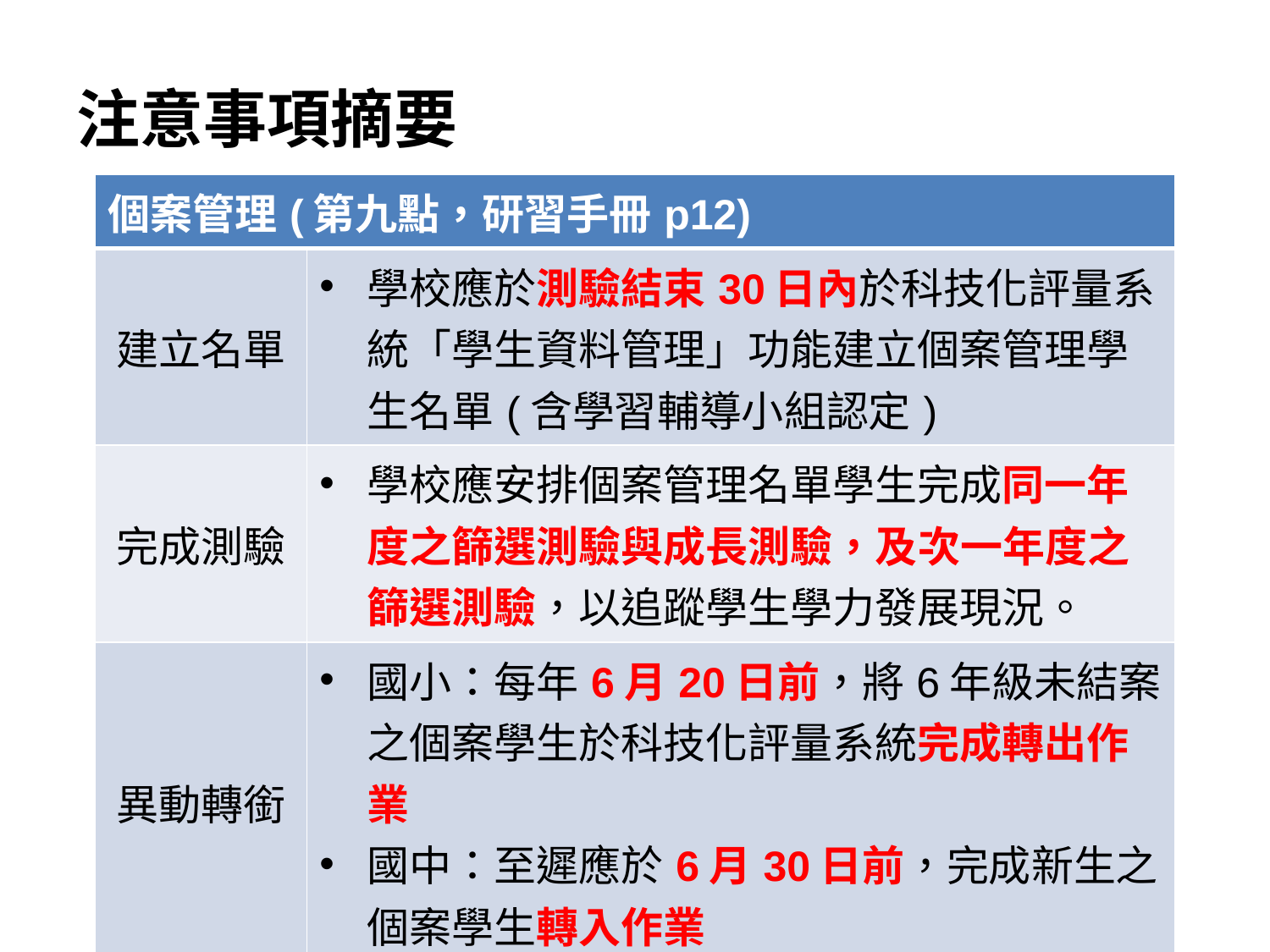

# 注意事項摘要
| 個案管理(第九點，研習手冊p12) |  |
| --- | --- |
| 建立名單 | 學校應於測驗結束30日內於科技化評量系統「學生資料管理」功能建立個案管理學生名單(含學習輔導小組認定) |
| 完成測驗 | 學校應安排個案管理名單學生完成同一年度之篩選測驗與成長測驗，及次一年度之篩選測驗，以追蹤學生學力發展現況。 |
| 異動轉銜 | 國小：每年6月20日前，將6年級未結案之個案學生於科技化評量系統完成轉出作業 國中：至遲應於6月30日前，完成新生之個案學生轉入作業 |